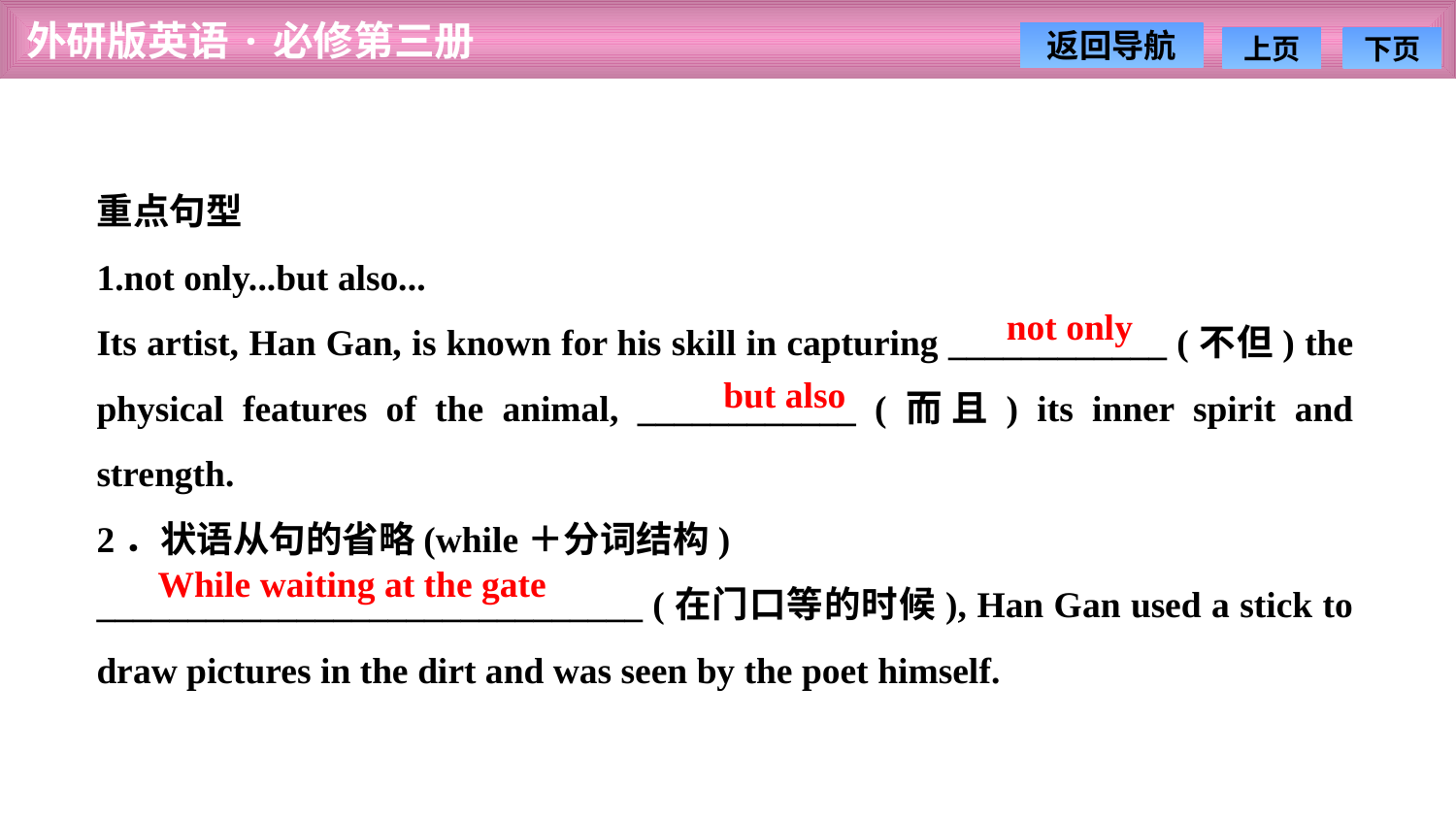

重点句型
1.not only...but also...
Its artist, Han Gan, is known for his skill in capturing ____________ (不但) the physical features of the animal, ____________ (而且) its inner spirit and strength.
2．状语从句的省略(while＋分词结构)
______________________________ (在门口等的时候), Han Gan used a stick to draw pictures in the dirt and was seen by the poet himself.
not only
but also
While waiting at the gate